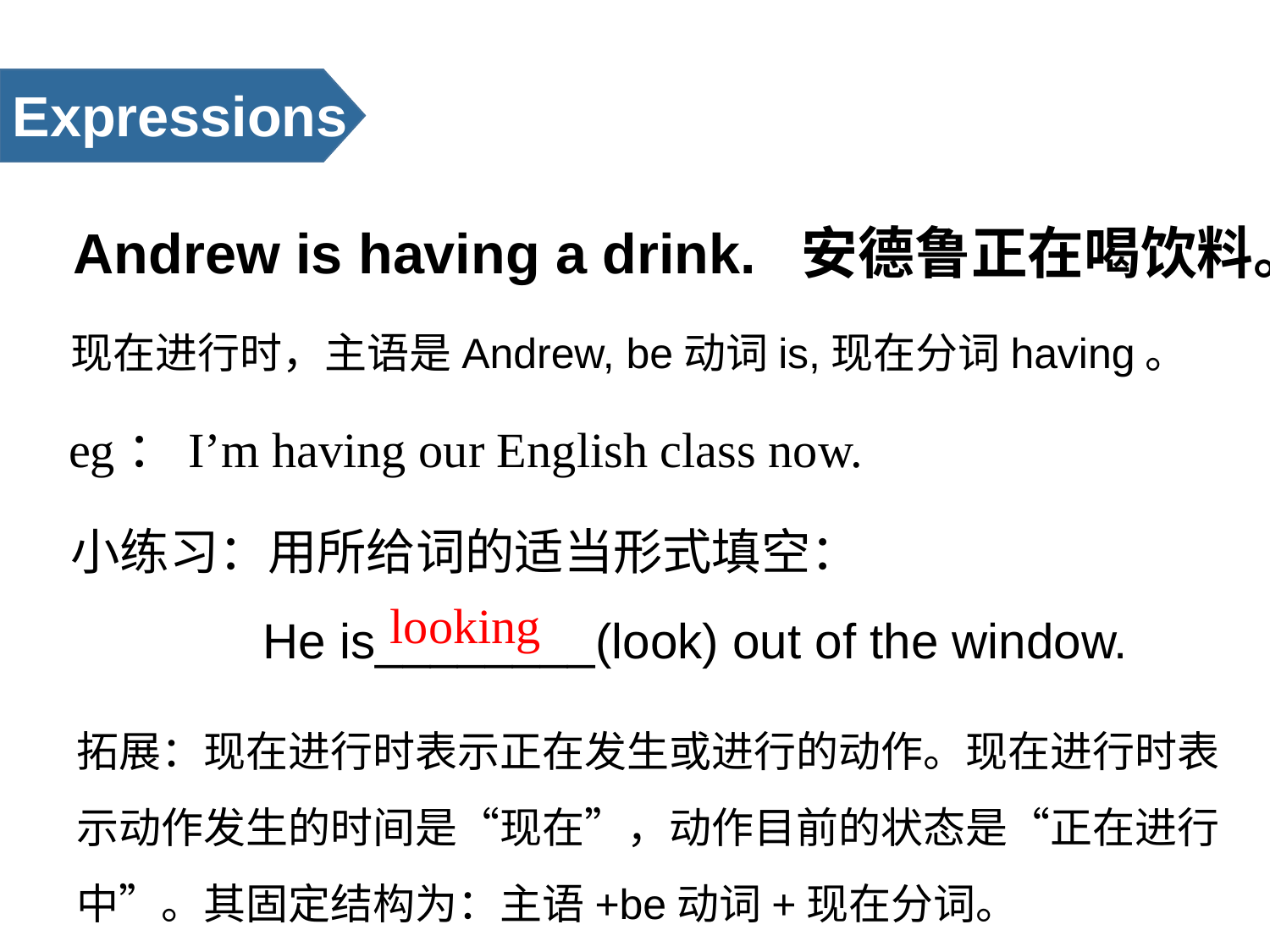

Expressions
Andrew is having a drink.  安德鲁正在喝饮料。
现在进行时，主语是Andrew, be动词is,现在分词having。
eg：I’m having our English class now.
小练习：用所给词的适当形式填空：
              He is________(look) out of the window.
looking
拓展：现在进行时表示正在发生或进行的动作。现在进行时表示动作发生的时间是“现在”，动作目前的状态是“正在进行中”。其固定结构为：主语+be动词+现在分词。